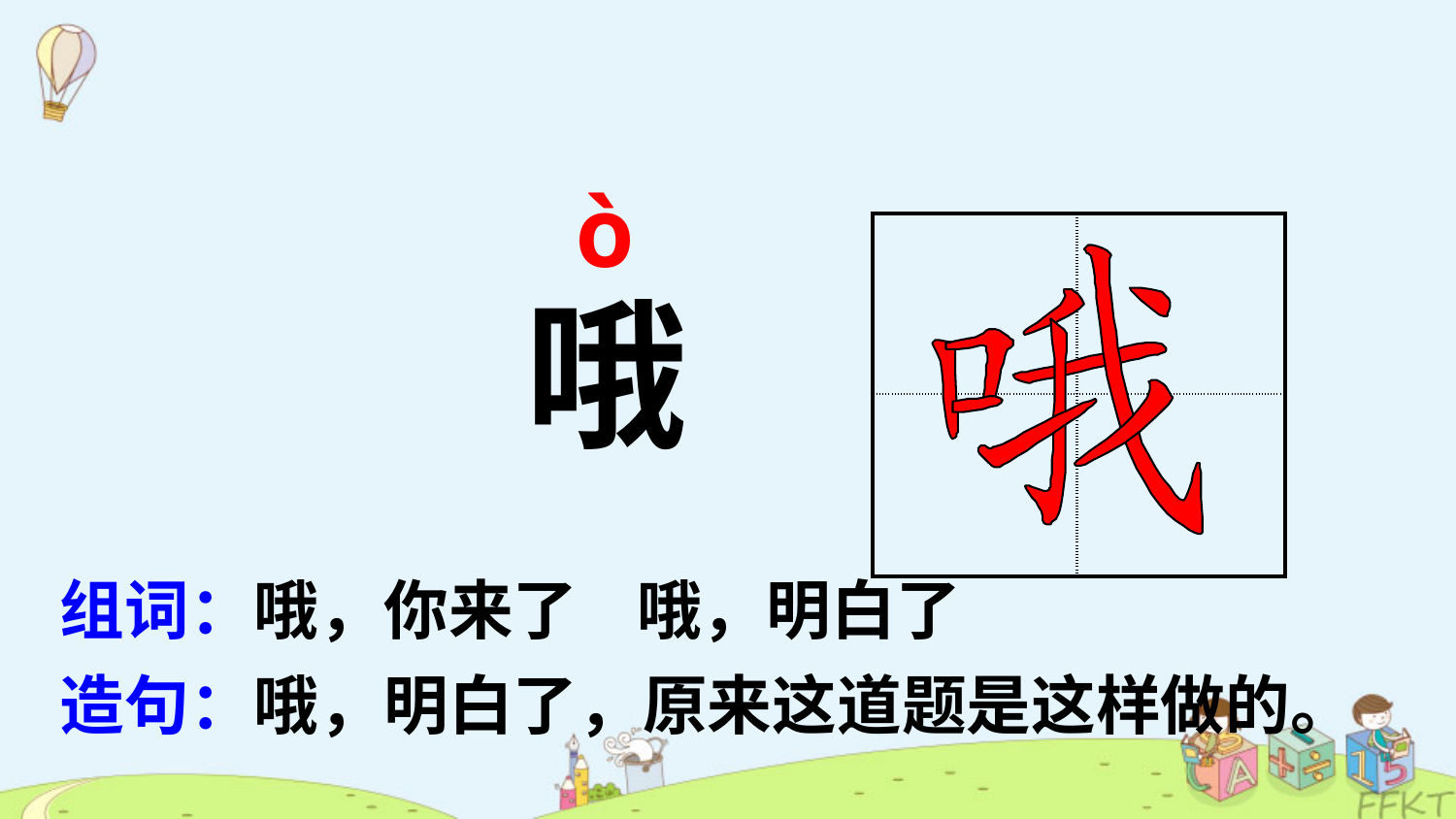

ò
|  |  |
| --- | --- |
|  |  |

哦

组词：哦，你来了    哦，明白了
造句：哦，明白了，原来这道题是这样做的。